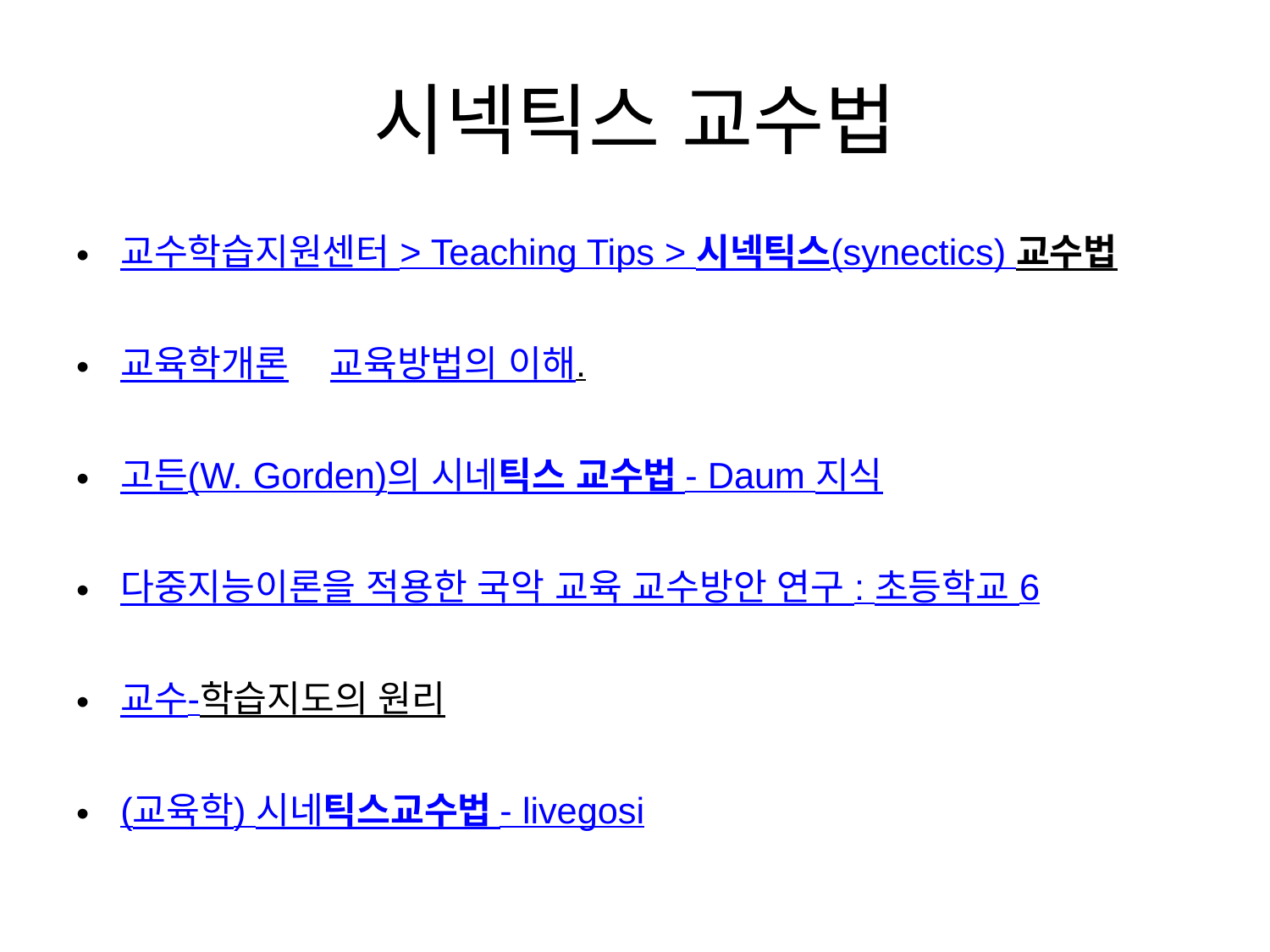

# 시넥틱스 교수법
교수학습지원센터 > Teaching Tips > 시넥틱스(synectics) 교수법

교육학개론     교육방법의 이해.

고든(W. Gorden)의 시네틱스 교수법 - Daum 지식

다중지능이론을 적용한 국악 교육 교수방안 연구 : 초등학교 6

교수-학습지도의 원리

(교육학) 시네틱스교수법 - livegosi